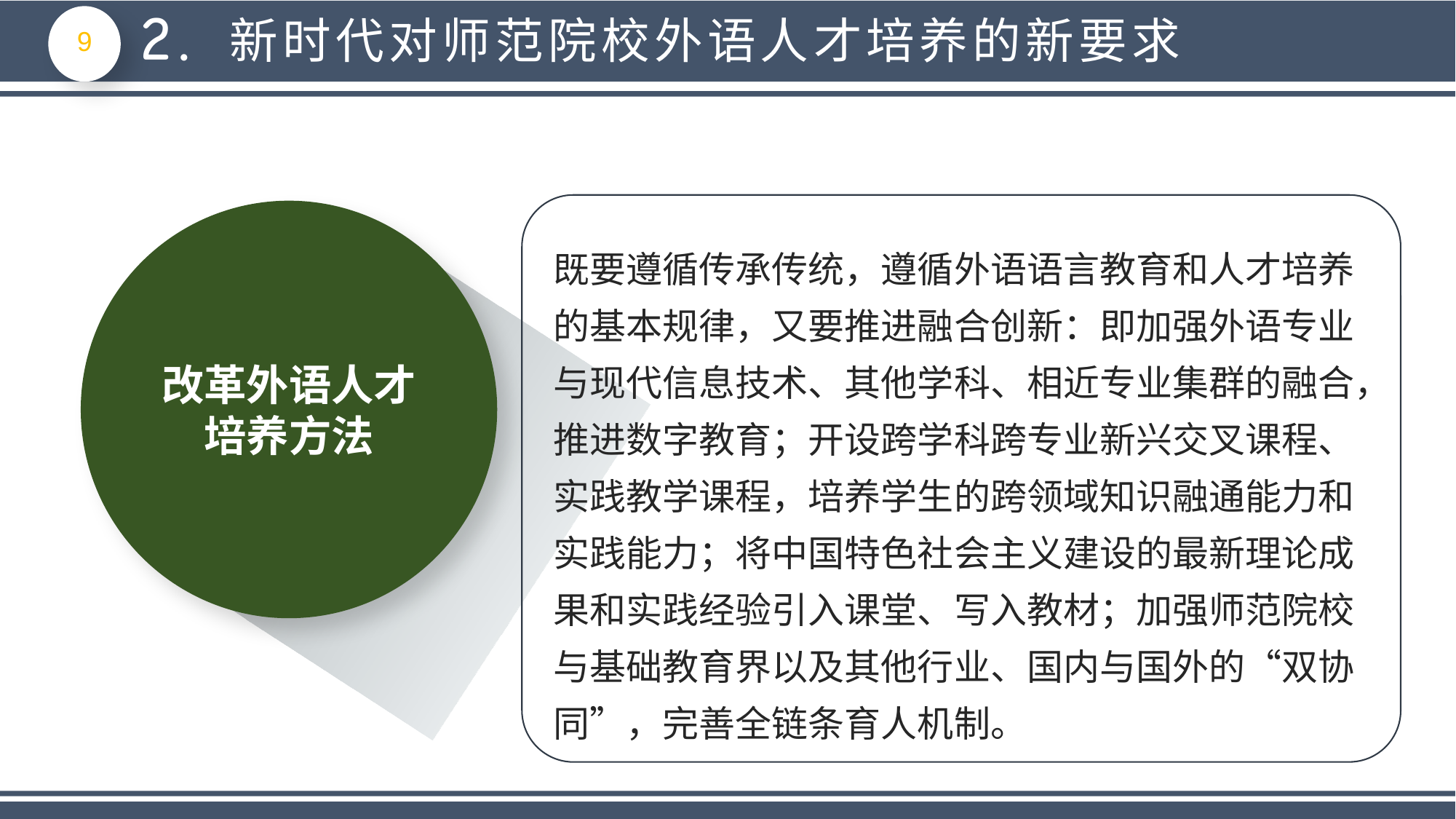

2. 新时代对师范院校外语人才培养的新要求

改革外语人才培养方法
既要遵循传承传统，遵循外语语言教育和人才培养的基本规律，又要推进融合创新：即加强外语专业与现代信息技术、其他学科、相近专业集群的融合，推进数字教育；开设跨学科跨专业新兴交叉课程、实践教学课程，培养学生的跨领域知识融通能力和实践能力；将中国特色社会主义建设的最新理论成果和实践经验引入课堂、写入教材；加强师范院校与基础教育界以及其他行业、国内与国外的“双协同”，完善全链条育人机制。